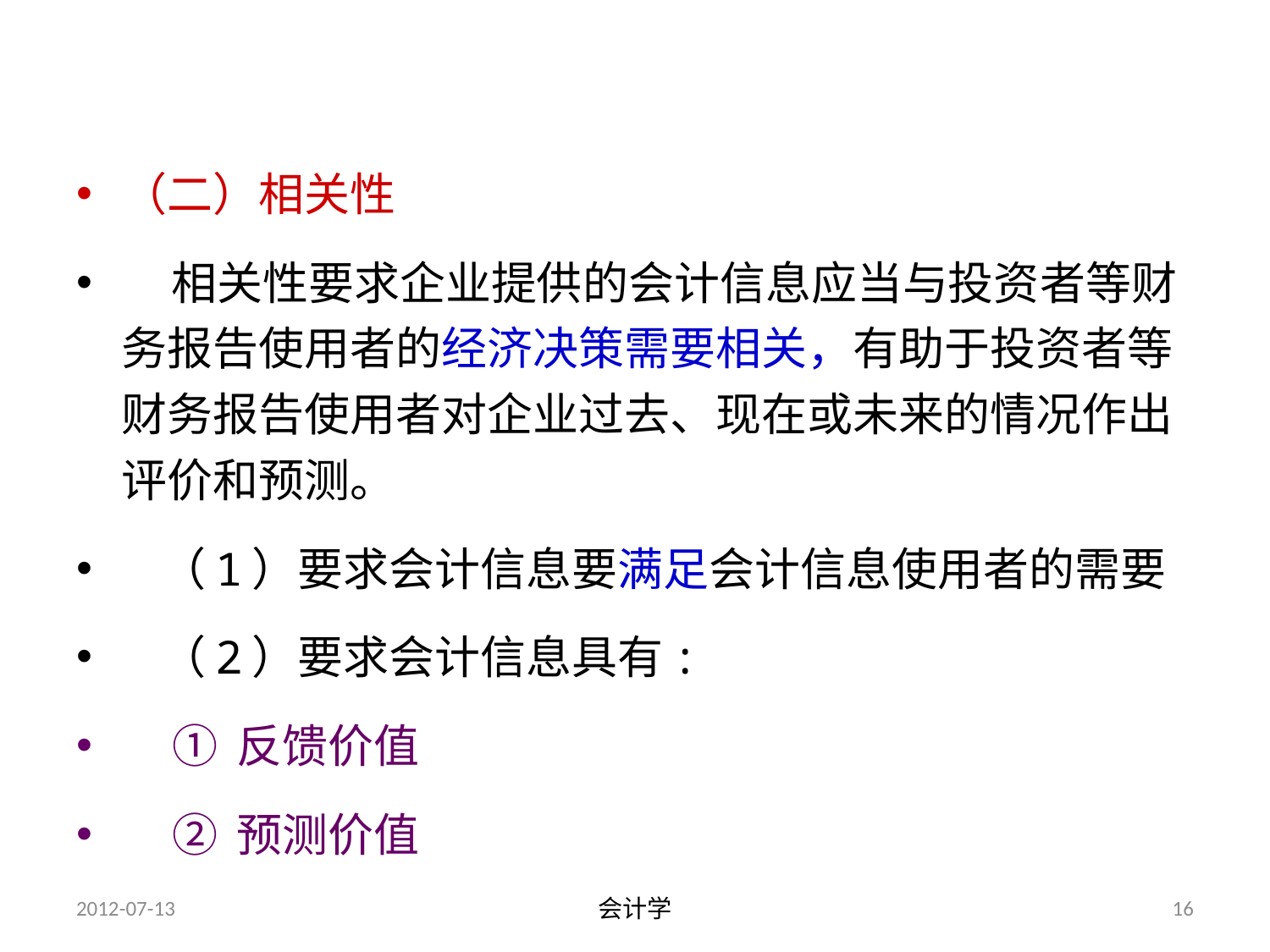

（二）相关性
    相关性要求企业提供的会计信息应当与投资者等财务报告使用者的经济决策需要相关，有助于投资者等财务报告使用者对企业过去、现在或未来的情况作出评价和预测。
   （1）要求会计信息要满足会计信息使用者的需要
   （2）要求会计信息具有:
     ① 反馈价值
     ② 预测价值
2012-07-13
会计学
16